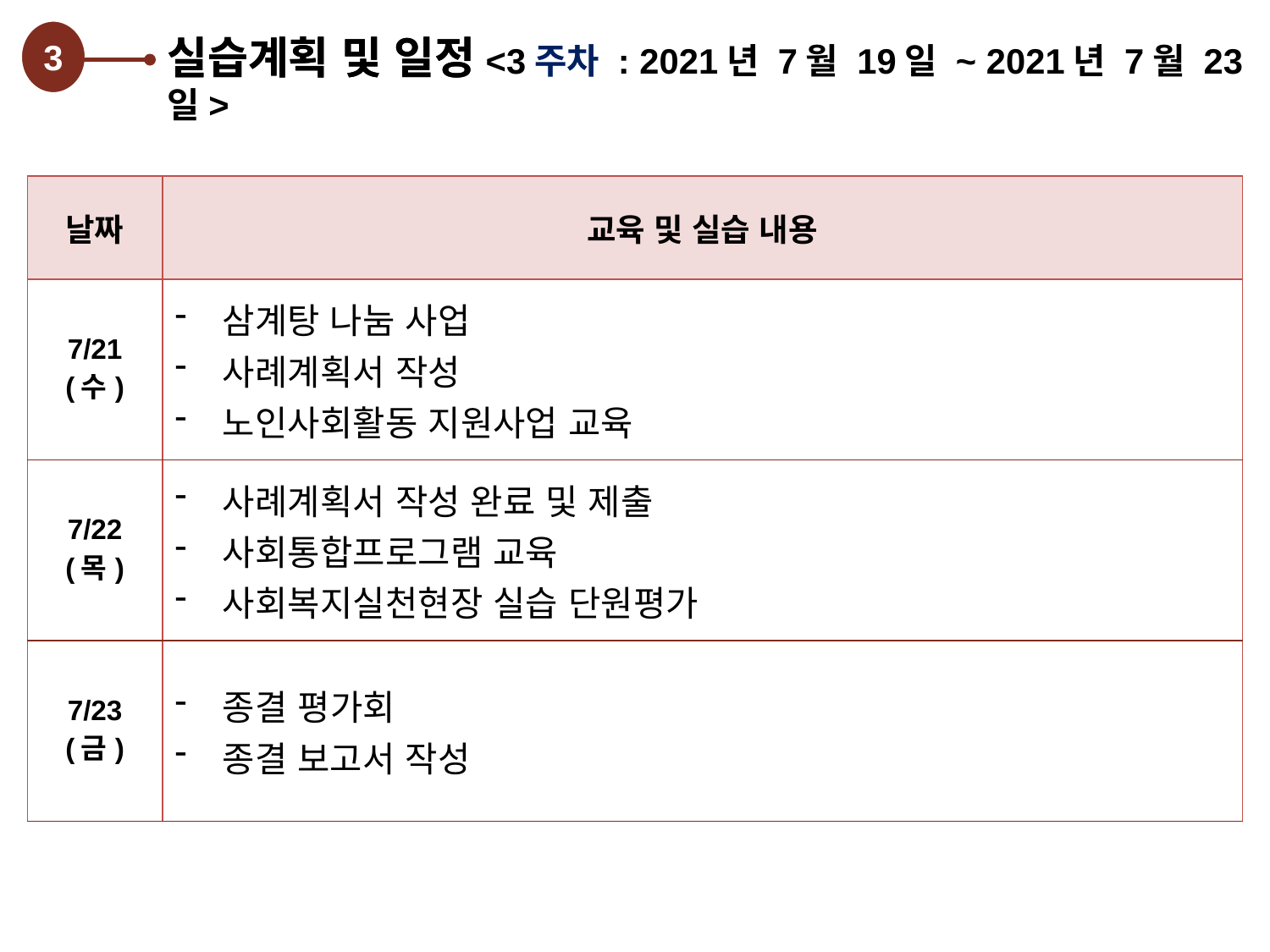

3
실습계획 및 일정
실습계획 및 일정<3주차 : 2021년 7월 19일 ~ 2021년 7월 23일>
| 날짜 | 교육 및 실습 내용 |
| --- | --- |
| 7/21 (수) | 삼계탕 나눔 사업 사례계획서 작성 노인사회활동 지원사업 교육 |
| 7/22 (목) | 사례계획서 작성 완료 및 제출 사회통합프로그램 교육 사회복지실천현장 실습 단원평가 |
| 7/23 (금) | 종결 평가회 종결 보고서 작성 |